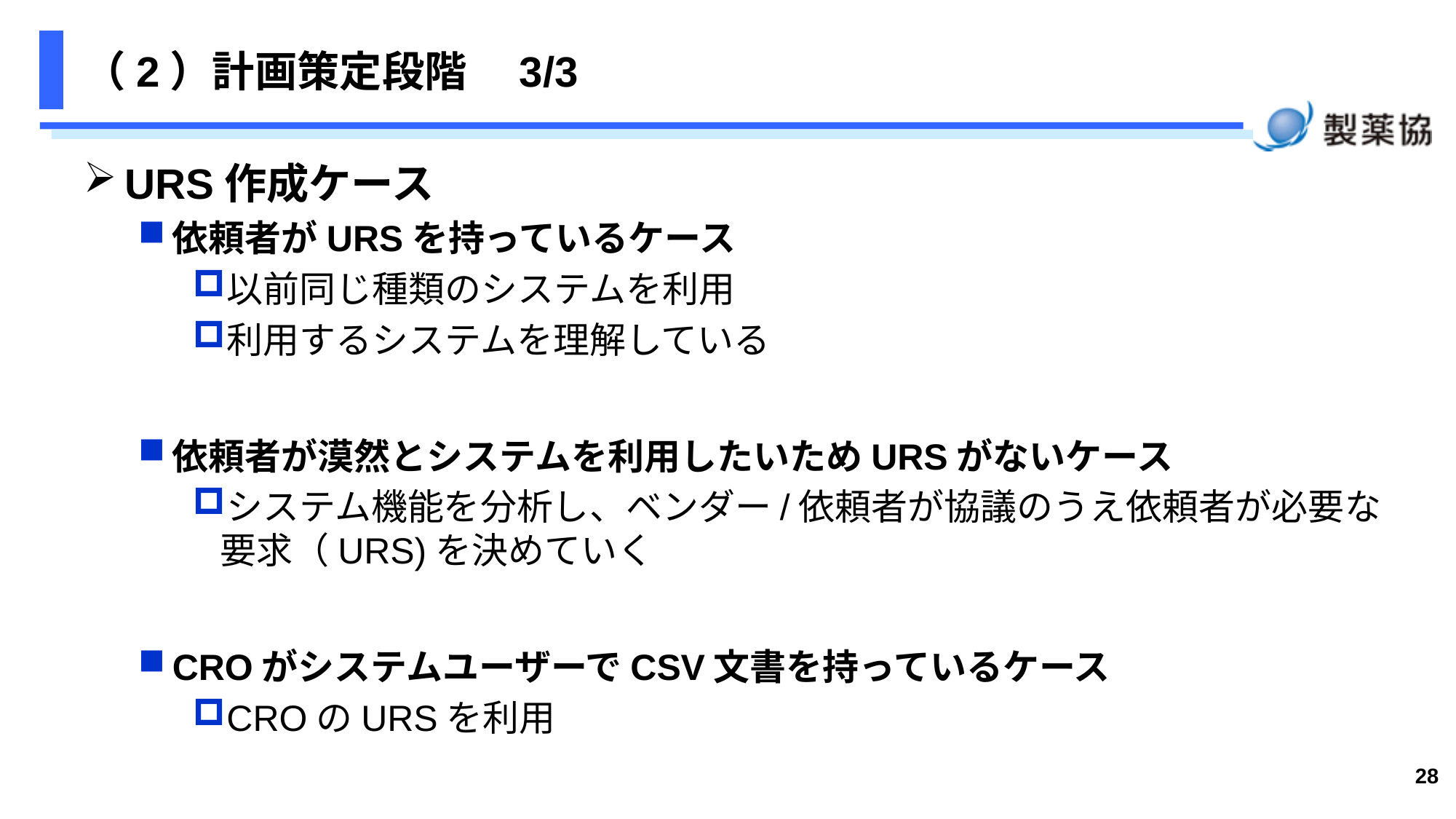

# （2）計画策定段階　3/3
URS作成ケース
依頼者がURSを持っているケース
以前同じ種類のシステムを利用
利用するシステムを理解している

依頼者が漠然とシステムを利用したいためURSがないケース
システム機能を分析し、ベンダー/依頼者が協議のうえ依頼者が必要な要求（URS)を決めていく

CROがシステムユーザーでCSV文書を持っているケース
CROのURSを利用
28